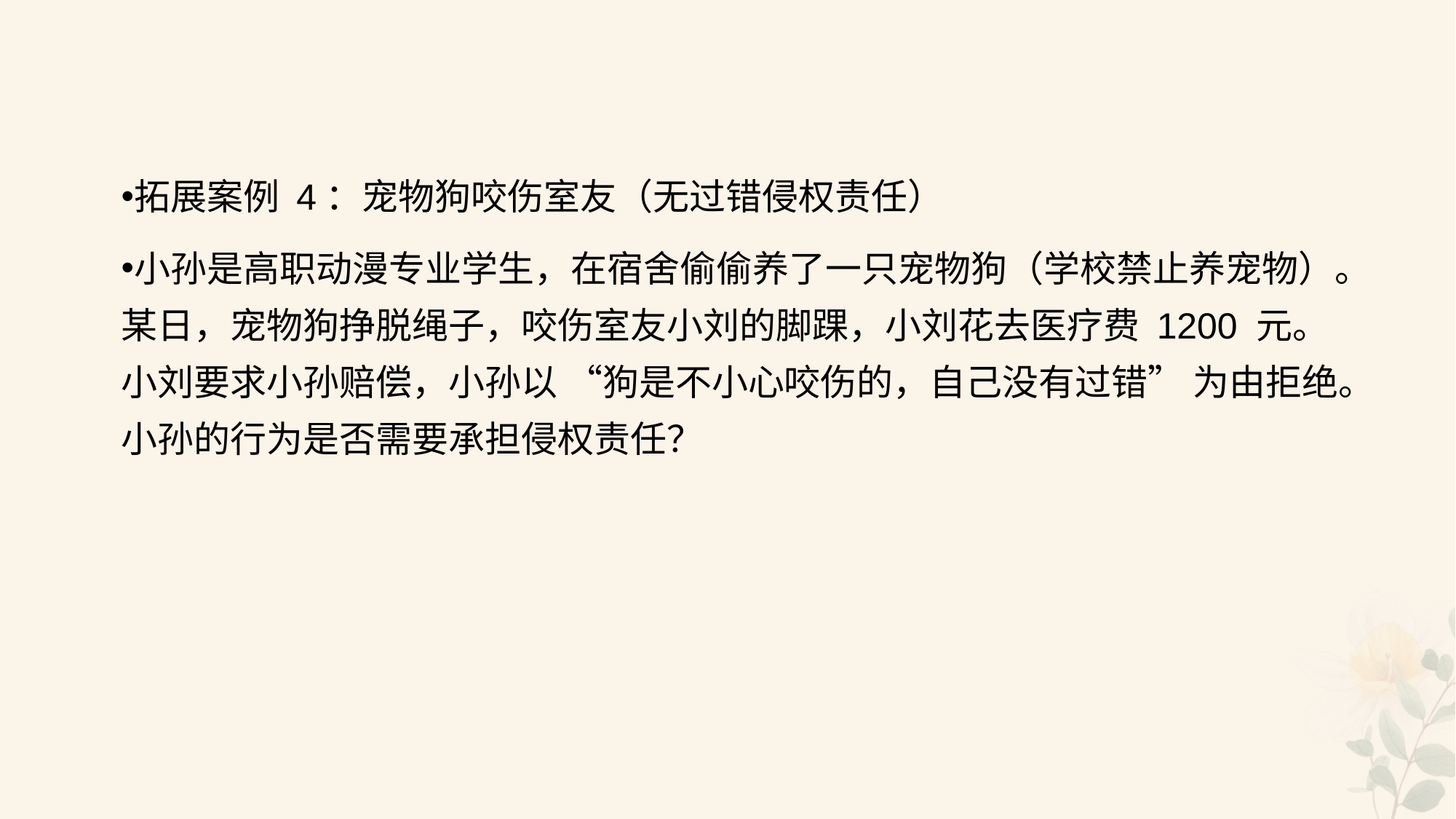

#
拓展案例 4：宠物狗咬伤室友（无过错侵权责任）
小孙是高职动漫专业学生，在宿舍偷偷养了一只宠物狗（学校禁止养宠物）。某日，宠物狗挣脱绳子，咬伤室友小刘的脚踝，小刘花去医疗费 1200 元。小刘要求小孙赔偿，小孙以 “狗是不小心咬伤的，自己没有过错” 为由拒绝。小孙的行为是否需要承担侵权责任？